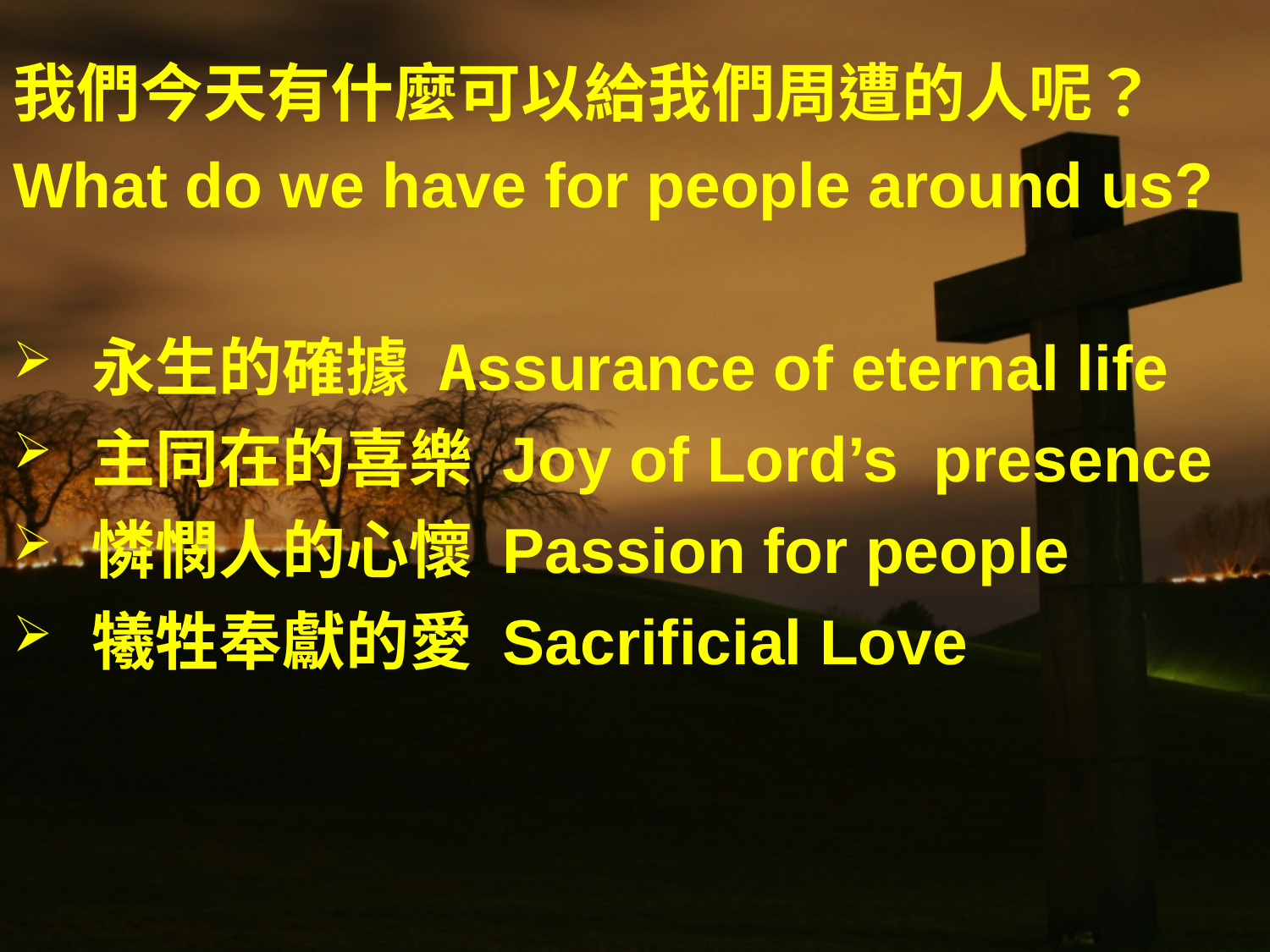

我們今天有什麼可以給我們周遭的人呢？
What do we have for people around us?

永生的確據 Assurance of eternal life
主同在的喜樂 Joy of Lord’s  presence
憐憫人的心懷 Passion for people
犧牲奉獻的愛 Sacrificial Love